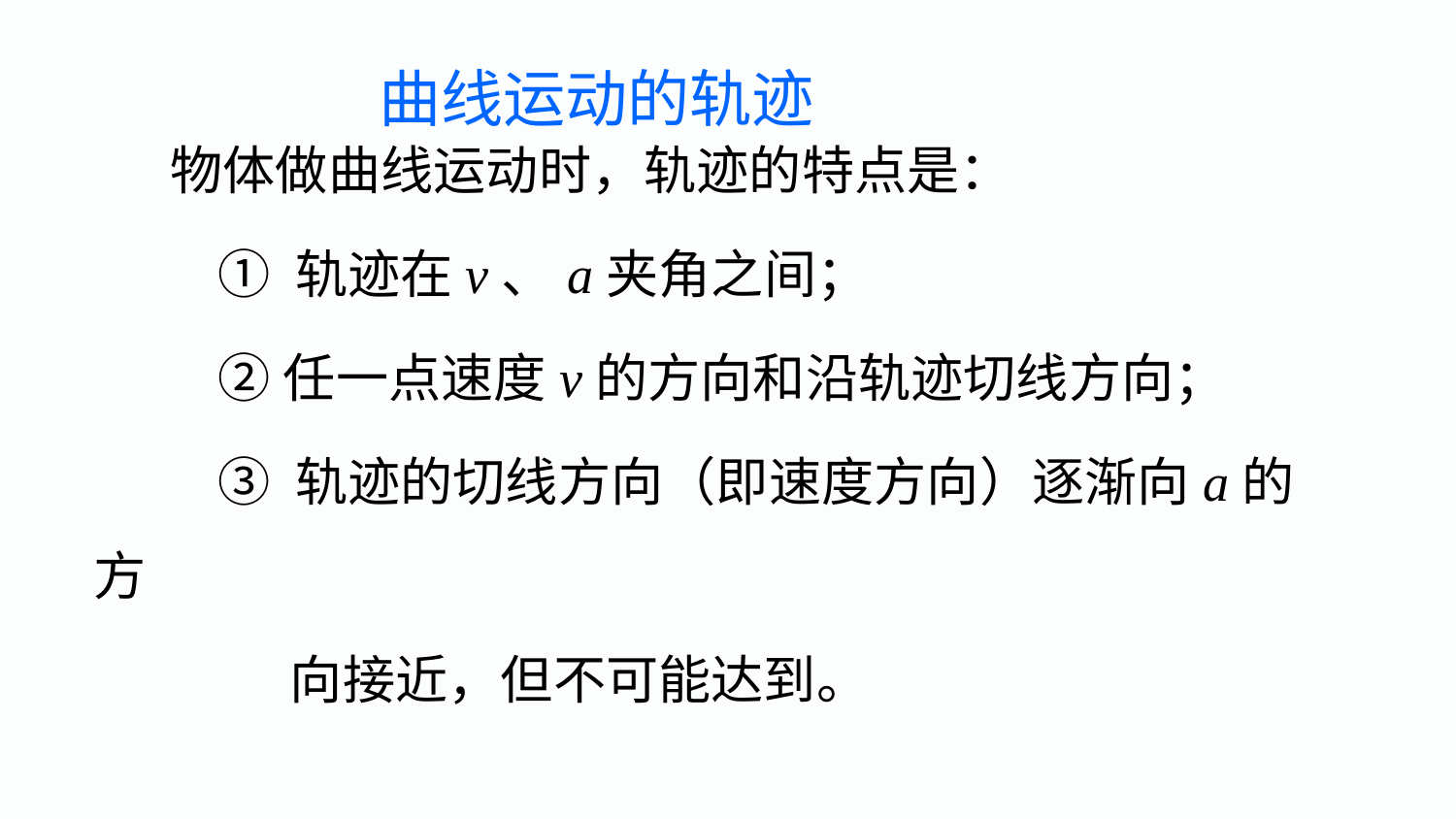

曲线运动的轨迹
物体做曲线运动时，轨迹的特点是：
    ① 轨迹在v、a夹角之间；
    ②任一点速度v的方向和沿轨迹切线方向；
    ③ 轨迹的切线方向（即速度方向）逐渐向a的方
         向接近，但不可能达到。